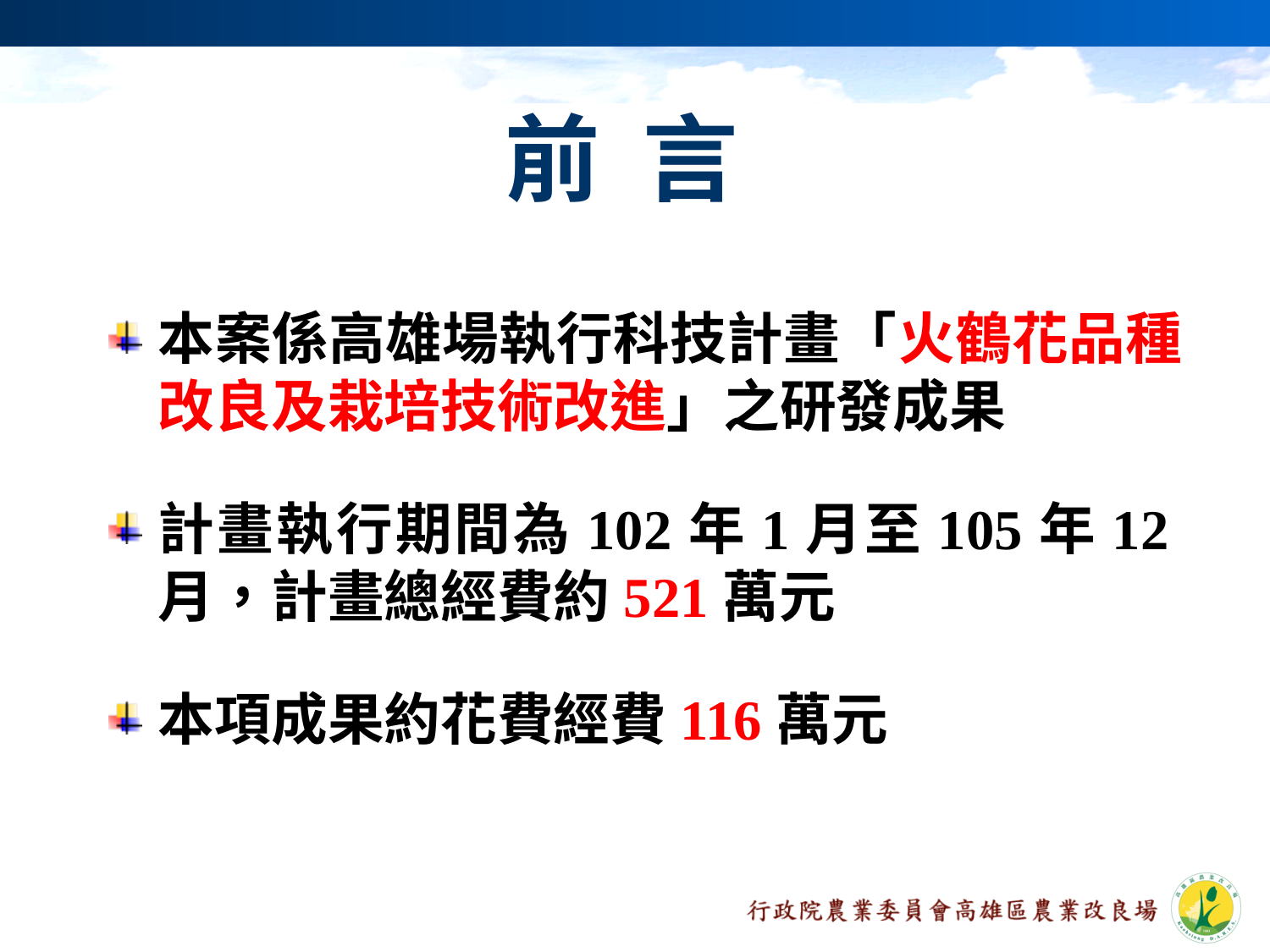

前  言
本案係高雄場執行科技計畫「火鶴花品種改良及栽培技術改進」之研發成果
計畫執行期間為102年1月至105年12月，計畫總經費約521萬元
本項成果約花費經費116萬元